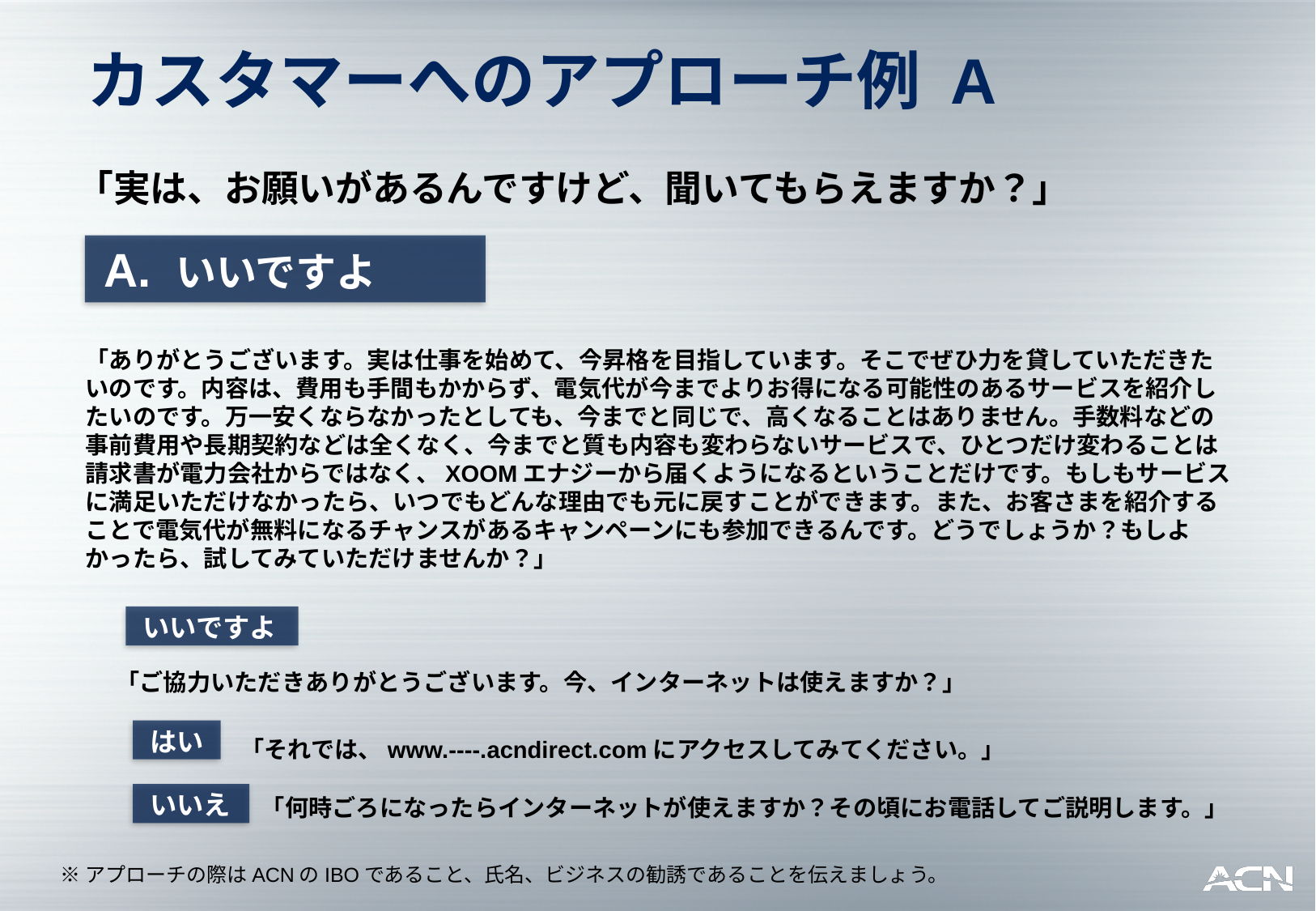

カスタマーへのアプローチ例 A
「実は、お願いがあるんですけど、聞いてもらえますか？」

A. いいですよ
「ありがとうございます。実は仕事を始めて、今昇格を目指しています。そこでぜひ力を貸していただきたいのです。内容は、費用も手間もかからず、電気代が今までよりお得になる可能性のあるサービスを紹介したいのです。万一安くならなかったとしても、今までと同じで、高くなることはありません。手数料などの事前費用や長期契約などは全くなく、今までと質も内容も変わらないサービスで、ひとつだけ変わることは請求書が電力会社からではなく、XOOMエナジーから届くようになるということだけです。もしもサービスに満足いただけなかったら、いつでもどんな理由でも元に戻すことができます。また、お客さまを紹介することで電気代が無料になるチャンスがあるキャンペーンにも参加できるんです。どうでしょうか？もしよかったら、試してみていただけませんか？」

いいですよ
「ご協力いただきありがとうございます。今、インターネットは使えますか？」
「それでは、www.----.acndirect.comにアクセスしてみてください。」

はい

いいえ
「何時ごろになったらインターネットが使えますか？その頃にお電話してご説明します。」
※アプローチの際はACNのIBOであること、氏名、ビジネスの勧誘であることを伝えましょう。